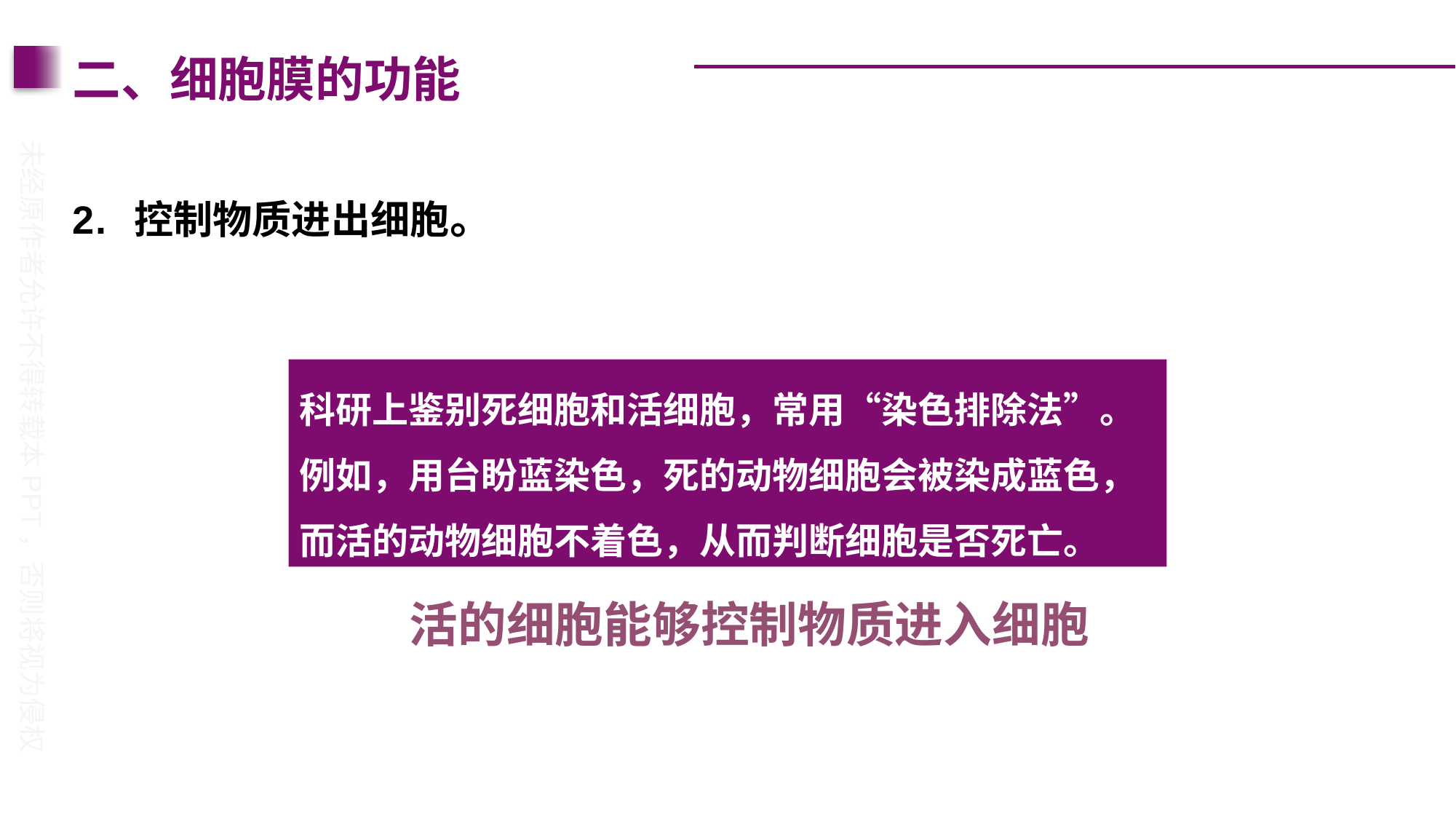

二、细胞膜的功能
控制物质进出细胞。

科研上鉴别死细胞和活细胞，常用“染色排除法”。例如，用台盼蓝染色，死的动物细胞会被染成蓝色，而活的动物细胞不着色，从而判断细胞是否死亡。
活的细胞能够控制物质进入细胞